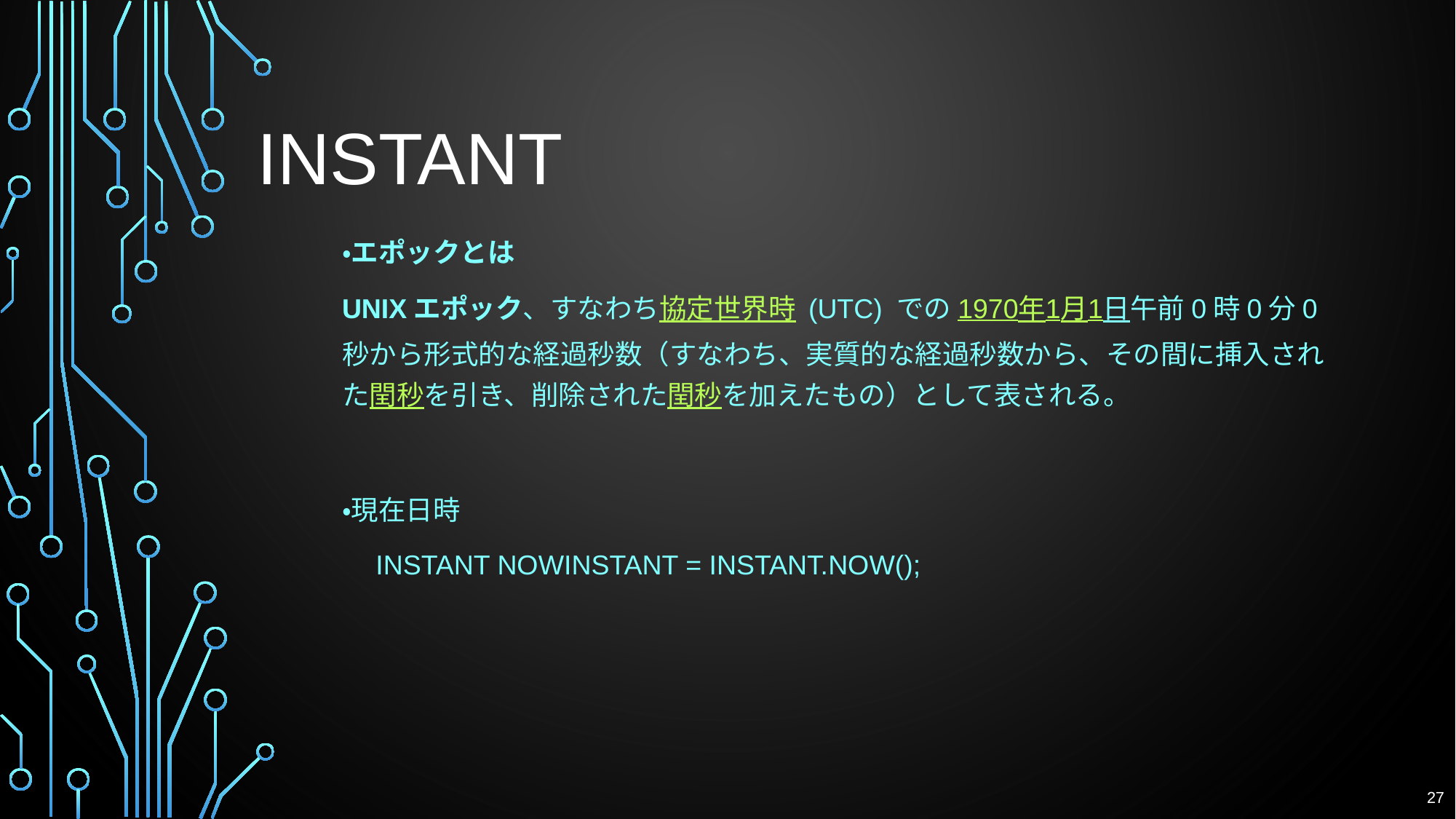

# Instant

・エポックとは
UNIXエポック、すなわち協定世界時 (UTC) での1970年1月1日午前0時0分0秒から形式的な経過秒数（すなわち、実質的な経過秒数から、その間に挿入された閏秒を引き、削除された閏秒を加えたもの）として表される。

・現在日時
　Instant nowInstant = Instant.now();

27